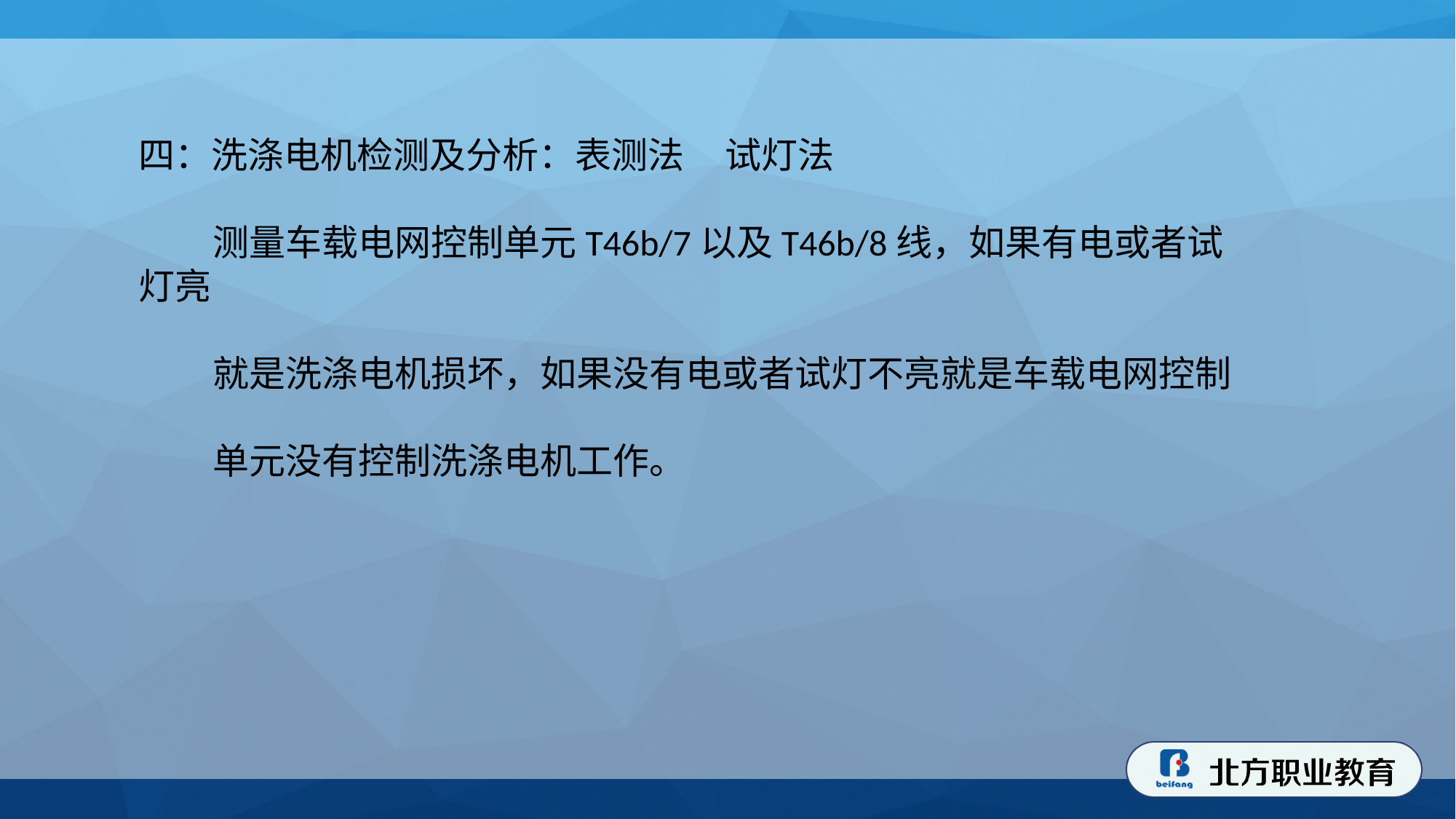

四：洗涤电机检测及分析：表测法     试灯法

        测量车载电网控制单元T46b/7以及T46b/8线，如果有电或者试灯亮

        就是洗涤电机损坏，如果没有电或者试灯不亮就是车载电网控制

        单元没有控制洗涤电机工作。